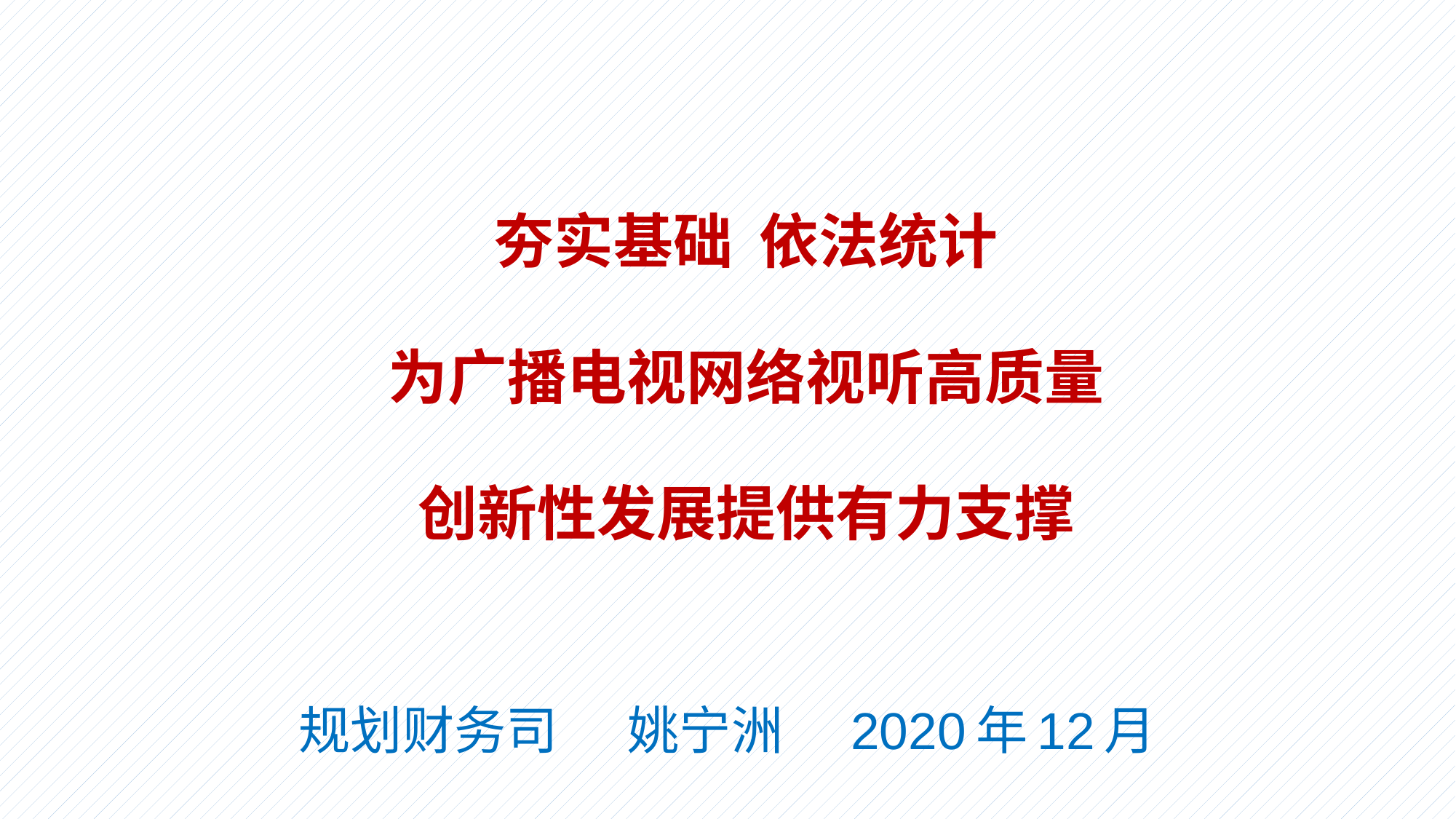

# 夯实基础  依法统计 为广播电视网络视听高质量 创新性发展提供有力支撑
规划财务司      姚宁洲     2020年12月